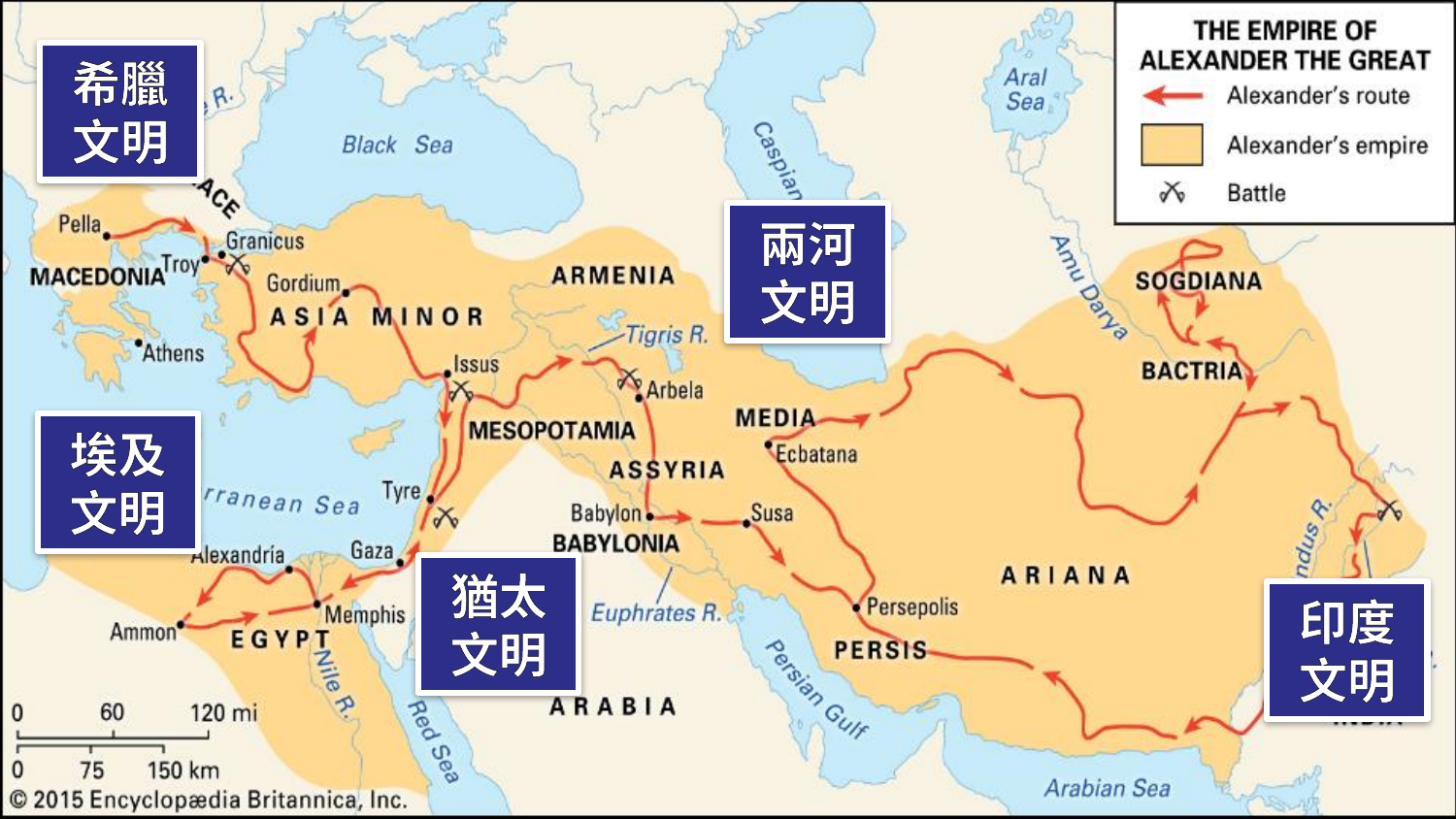

希臘
文明
兩河
文明
埃及
文明
猶太
文明
印度
文明